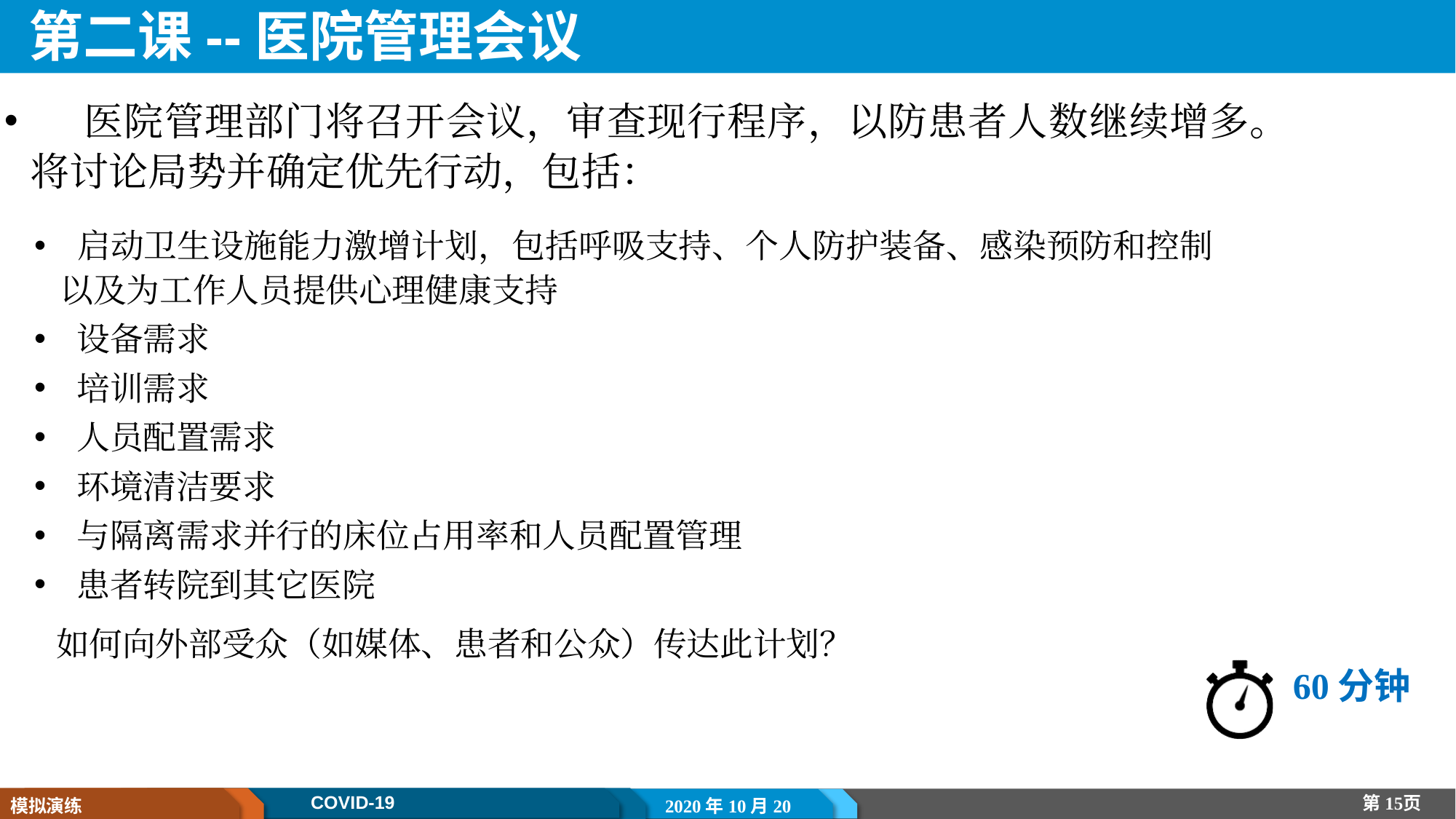

# 第二课--医院管理会议
    医院管理部门将召开会议，审查现行程序，以防患者人数继续增多。将讨论局势并确定优先行动，包括：
 启动卫生设施能力激增计划，包括呼吸支持、个人防护装备、感染预防和控制 以及为工作人员提供心理健康支持
 设备需求
 培训需求
 人员配置需求
 环境清洁要求
 与隔离需求并行的床位占用率和人员配置管理
 患者转院到其它医院
如何向外部受众（如媒体、患者和公众）传达此计划？

 60分钟
COVID-19
第15页
模拟演练
2020年10月20日